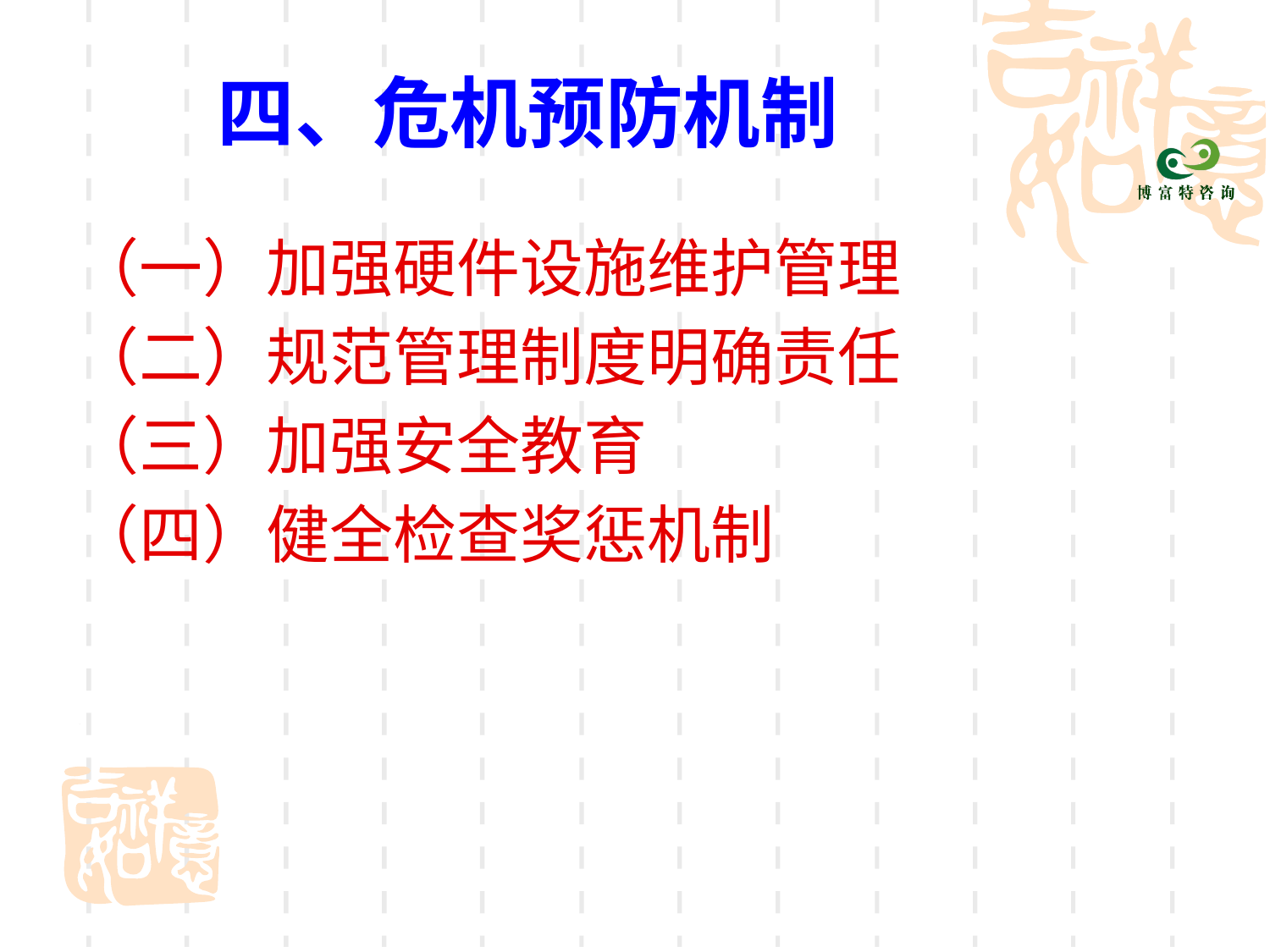

# 四、危机预防机制
（一）加强硬件设施维护管理
（二）规范管理制度明确责任
（三）加强安全教育
（四）健全检查奖惩机制